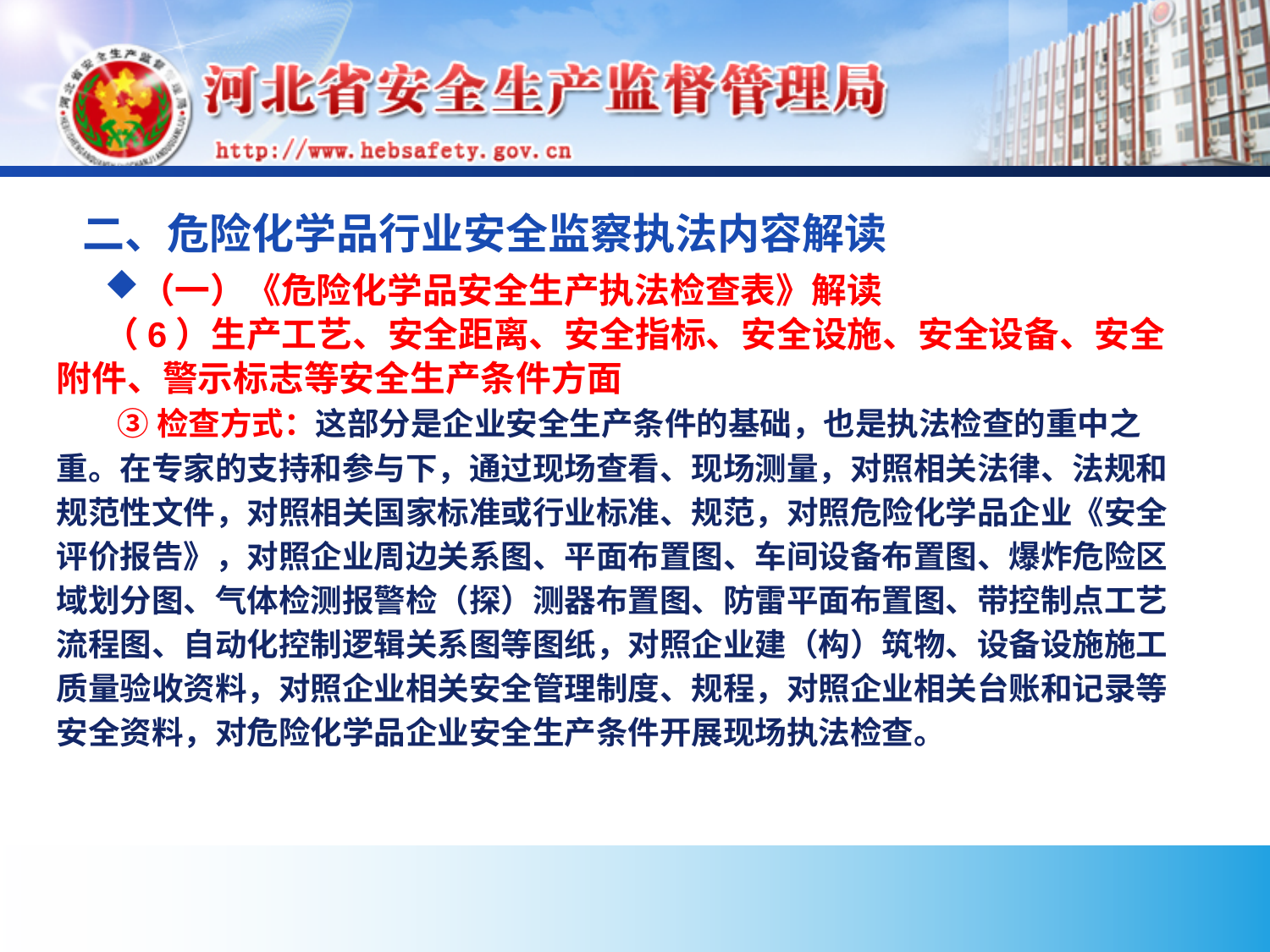

# 二、危险化学品行业安全监察执法内容解读
（一）《危险化学品安全生产执法检查表》解读
     （6）生产工艺、安全距离、安全指标、安全设施、安全设备、安全附件、警示标志等安全生产条件方面
        ③检查方式：这部分是企业安全生产条件的基础，也是执法检查的重中之重。在专家的支持和参与下，通过现场查看、现场测量，对照相关法律、法规和规范性文件，对照相关国家标准或行业标准、规范，对照危险化学品企业《安全评价报告》，对照企业周边关系图、平面布置图、车间设备布置图、爆炸危险区域划分图、气体检测报警检（探）测器布置图、防雷平面布置图、带控制点工艺流程图、自动化控制逻辑关系图等图纸，对照企业建（构）筑物、设备设施施工质量验收资料，对照企业相关安全管理制度、规程，对照企业相关台账和记录等安全资料，对危险化学品企业安全生产条件开展现场执法检查。